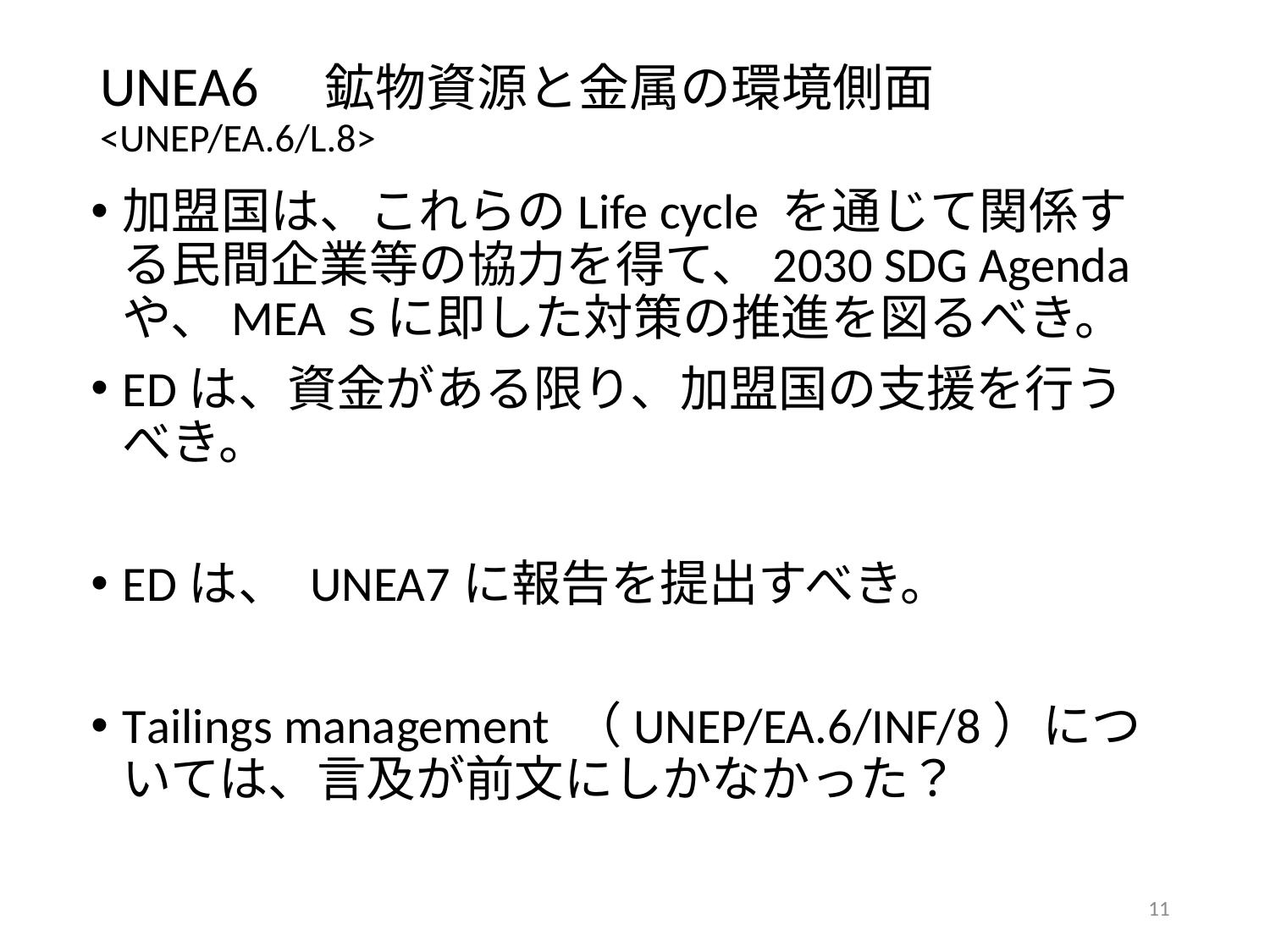

# UNEA6　鉱物資源と金属の環境側面 <UNEP/EA.6/L.8>
加盟国は、これらのLife cycle を通じて関係する民間企業等の協力を得て、2030 SDG Agenda や、MEAｓに即した対策の推進を図るべき。
EDは、資金がある限り、加盟国の支援を行うべき。

EDは、 UNEA7に報告を提出すべき。

Tailings management （UNEP/EA.6/INF/8）については、言及が前文にしかなかった？

11